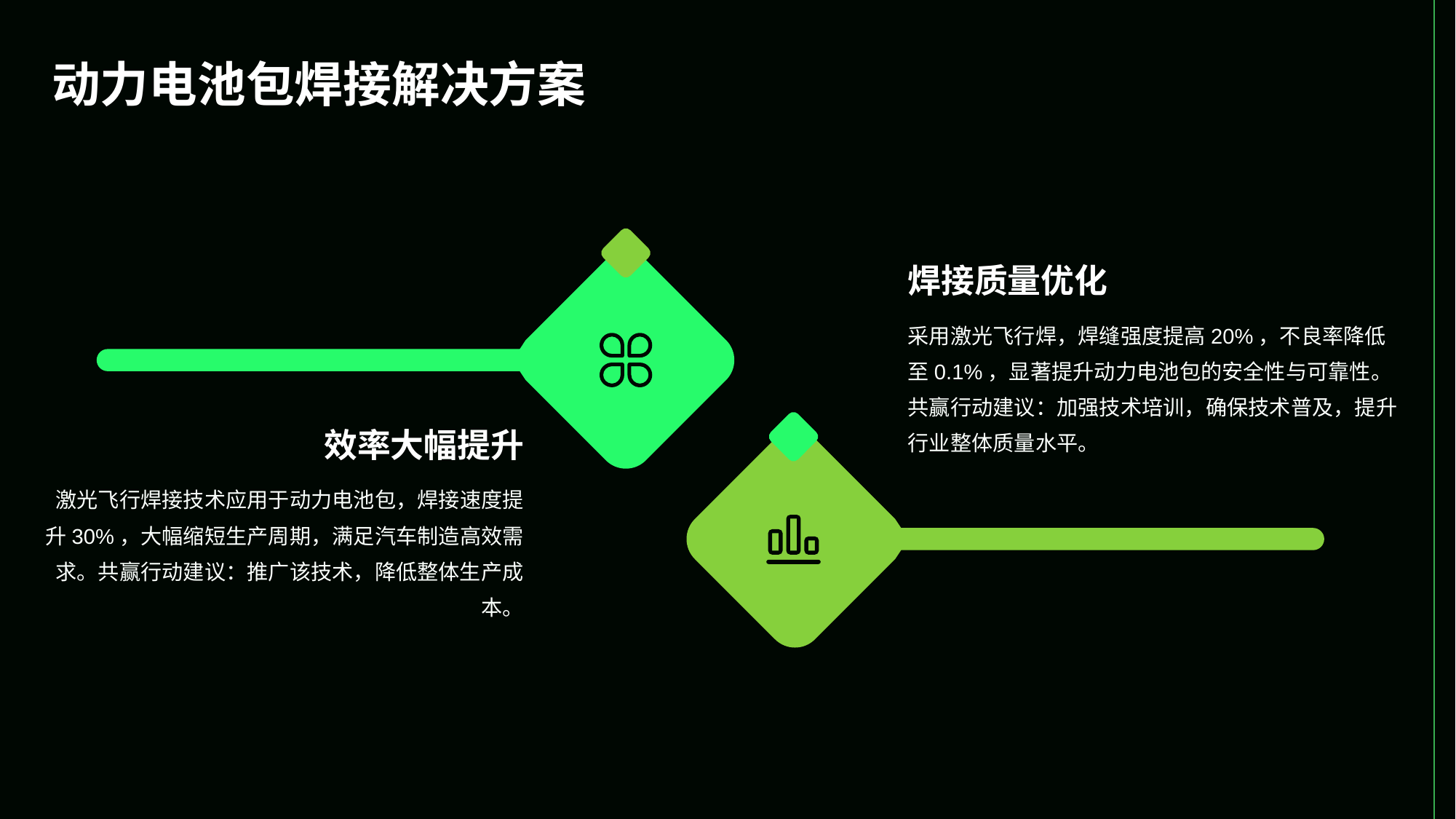

动力电池包焊接解决方案

焊接质量优化
采用激光飞行焊，焊缝强度提高20%，不良率降低至0.1%，显著提升动力电池包的安全性与可靠性。共赢行动建议：加强技术培训，确保技术普及，提升行业整体质量水平。

效率大幅提升

激光飞行焊接技术应用于动力电池包，焊接速度提升30%，大幅缩短生产周期，满足汽车制造高效需求。共赢行动建议：推广该技术，降低整体生产成本。